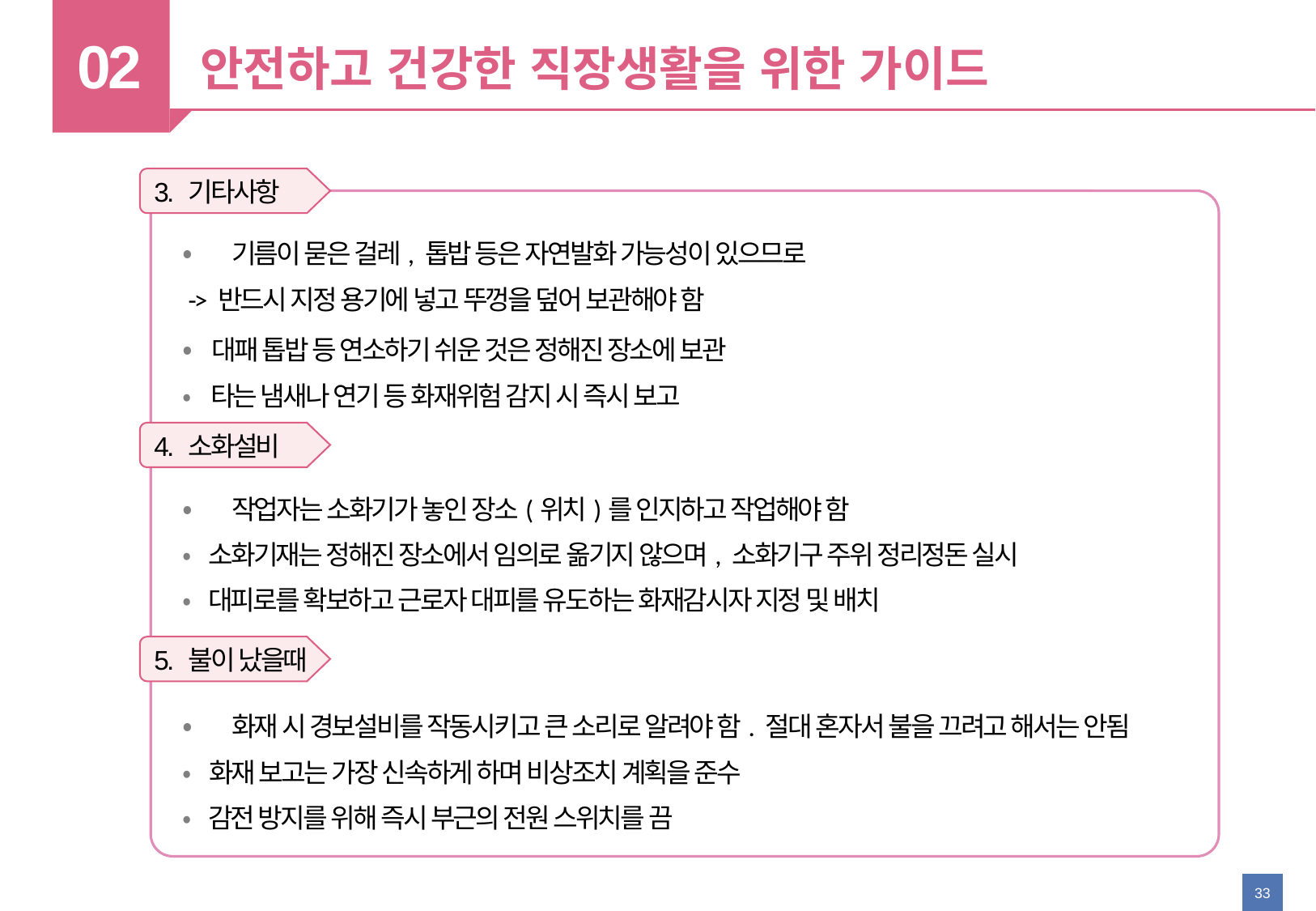

02
안전하고 건강한 직장생활을 위한 가이드

3. 기타사항

4. 소화설비

5. 불이 났을때

•  기름이 묻은 걸레, 톱밥 등은 자연발화 가능성이 있으므로
 -> 반드시 지정 용기에 넣고 뚜껑을 덮어 보관해야 함
•  대패 톱밥 등 연소하기 쉬운 것은 정해진 장소에 보관
•  타는 냄새나 연기 등 화재위험 감지 시 즉시 보고
•  작업자는 소화기가 놓인 장소(위치)를 인지하고 작업해야 함
•  소화기재는 정해진 장소에서 임의로 옮기지 않으며, 소화기구 주위 정리정돈 실시
•  대피로를 확보하고 근로자 대피를 유도하는 화재감시자 지정 및 배치
•  화재 시 경보설비를 작동시키고 큰 소리로 알려야 함. 절대 혼자서 불을 끄려고 해서는 안됨
•  화재 보고는 가장 신속하게 하며 비상조치 계획을 준수
•  감전 방지를 위해 즉시 부근의 전원 스위치를 끔
33